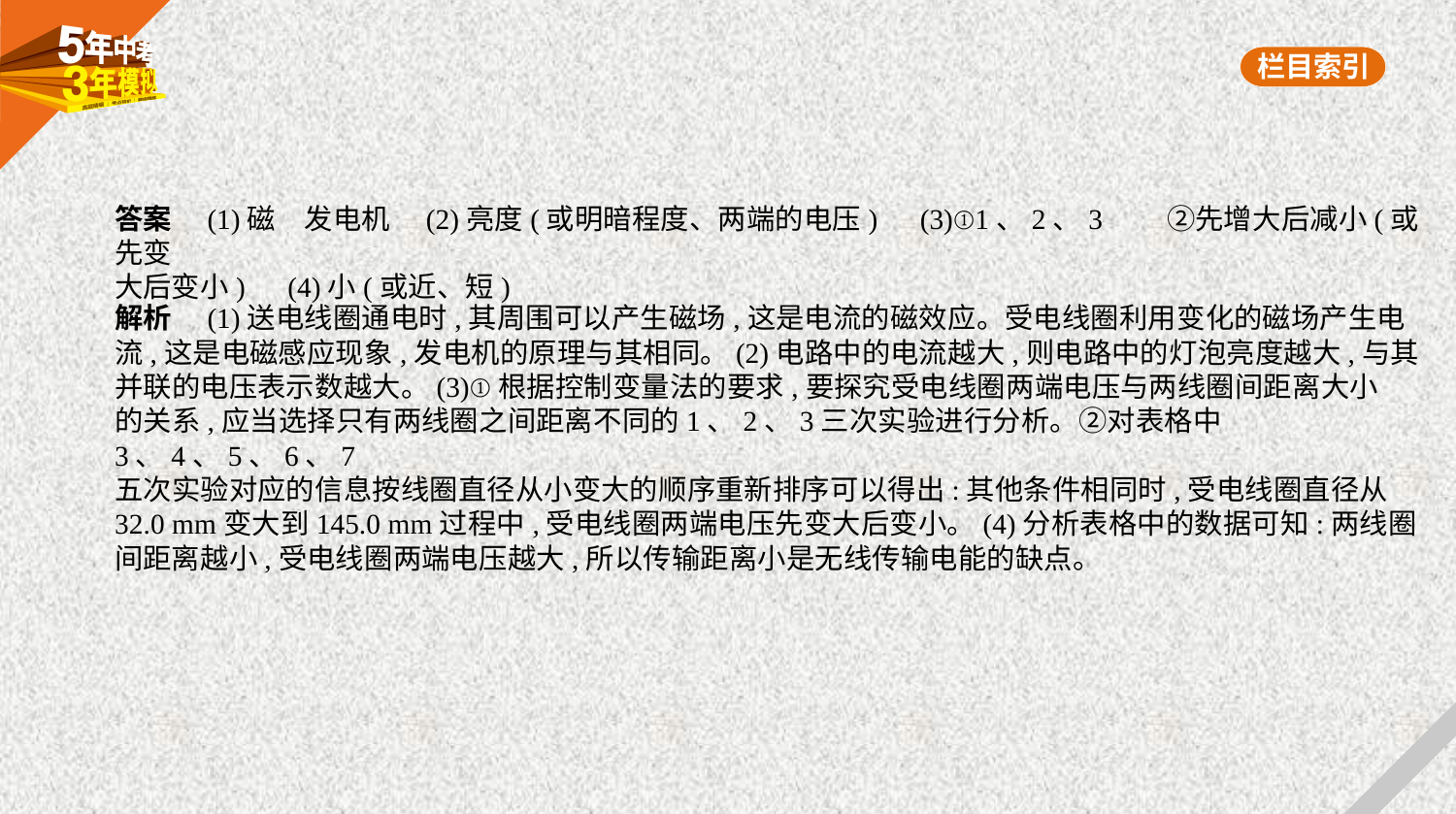

答案　(1)磁　发电机　(2)亮度(或明暗程度、两端的电压)　(3)①1、2、3　　②先增大后减小(或先变
大后变小)　(4)小(或近、短)
解析　(1)送电线圈通电时,其周围可以产生磁场,这是电流的磁效应。受电线圈利用变化的磁场产生电
流,这是电磁感应现象,发电机的原理与其相同。(2)电路中的电流越大,则电路中的灯泡亮度越大,与其
并联的电压表示数越大。(3)①根据控制变量法的要求,要探究受电线圈两端电压与两线圈间距离大小
的关系,应当选择只有两线圈之间距离不同的1、2、3三次实验进行分析。②对表格中3、4、5、6、7
五次实验对应的信息按线圈直径从小变大的顺序重新排序可以得出:其他条件相同时,受电线圈直径从
32.0 mm变大到145.0 mm过程中,受电线圈两端电压先变大后变小。(4)分析表格中的数据可知:两线圈
间距离越小,受电线圈两端电压越大,所以传输距离小是无线传输电能的缺点。